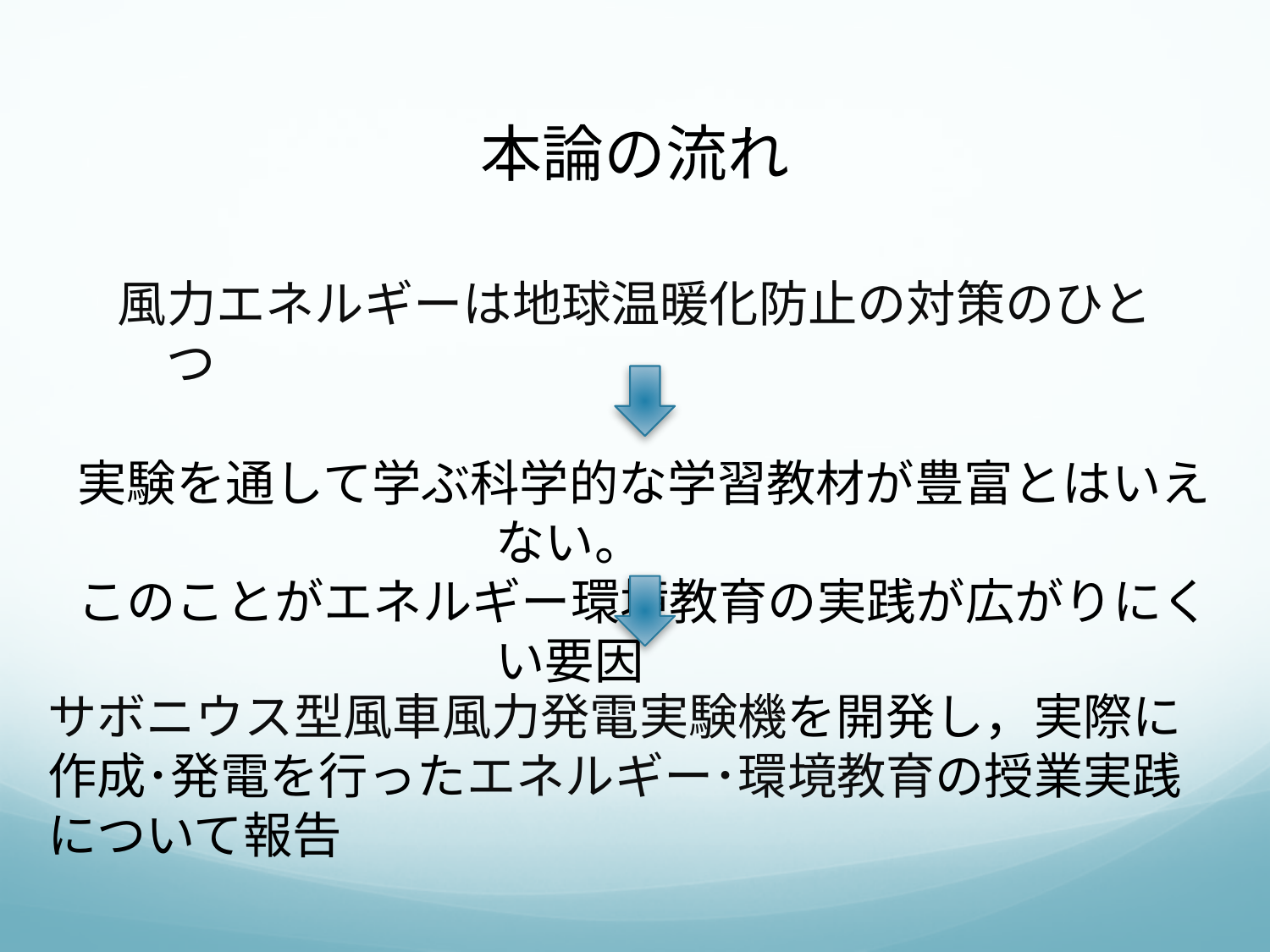

# 本論の流れ
風力エネルギーは地球温暖化防止の対策のひとつ

　　　実験を通して学ぶ科学的な学習教材が豊富とはいえない。
　　　このことがエネルギー環境教育の実践が広がりにくい要因

サボニウス型風車風力発電実験機を開発し，実際に作成･発電を行ったエネルギー･環境教育の授業実践について報告